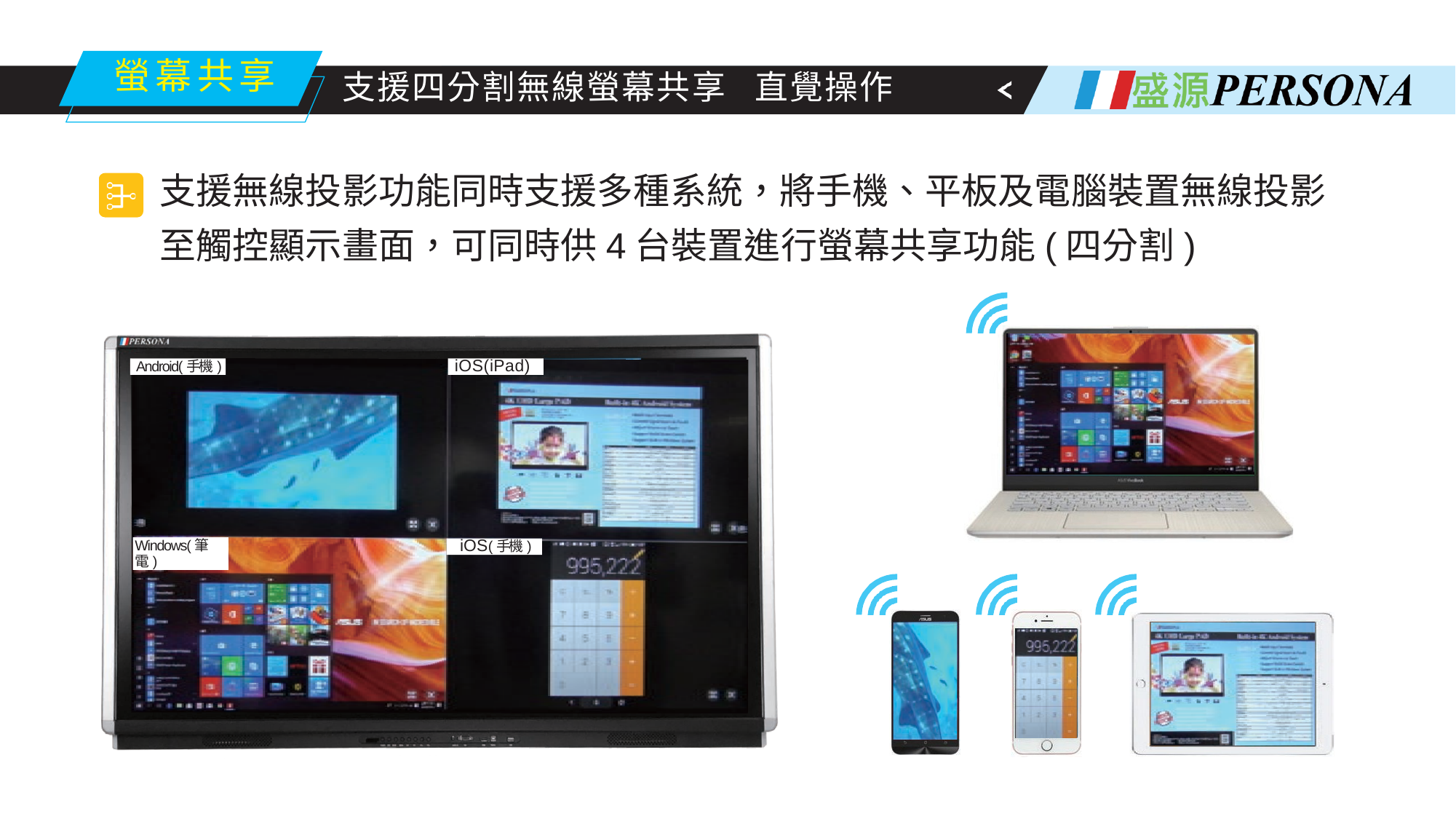

# 螢幕共享
支援四分割無線螢幕共享	直覺操作

支援無線投影功能同時支援多種系統，將手機、平板及電腦裝置無線投影 至觸控顯示畫面，可同時供4台裝置進行螢幕共享功能(四分割)

Android(手機)
iOS(iPad)
Windows(筆電)
iOS(手機)